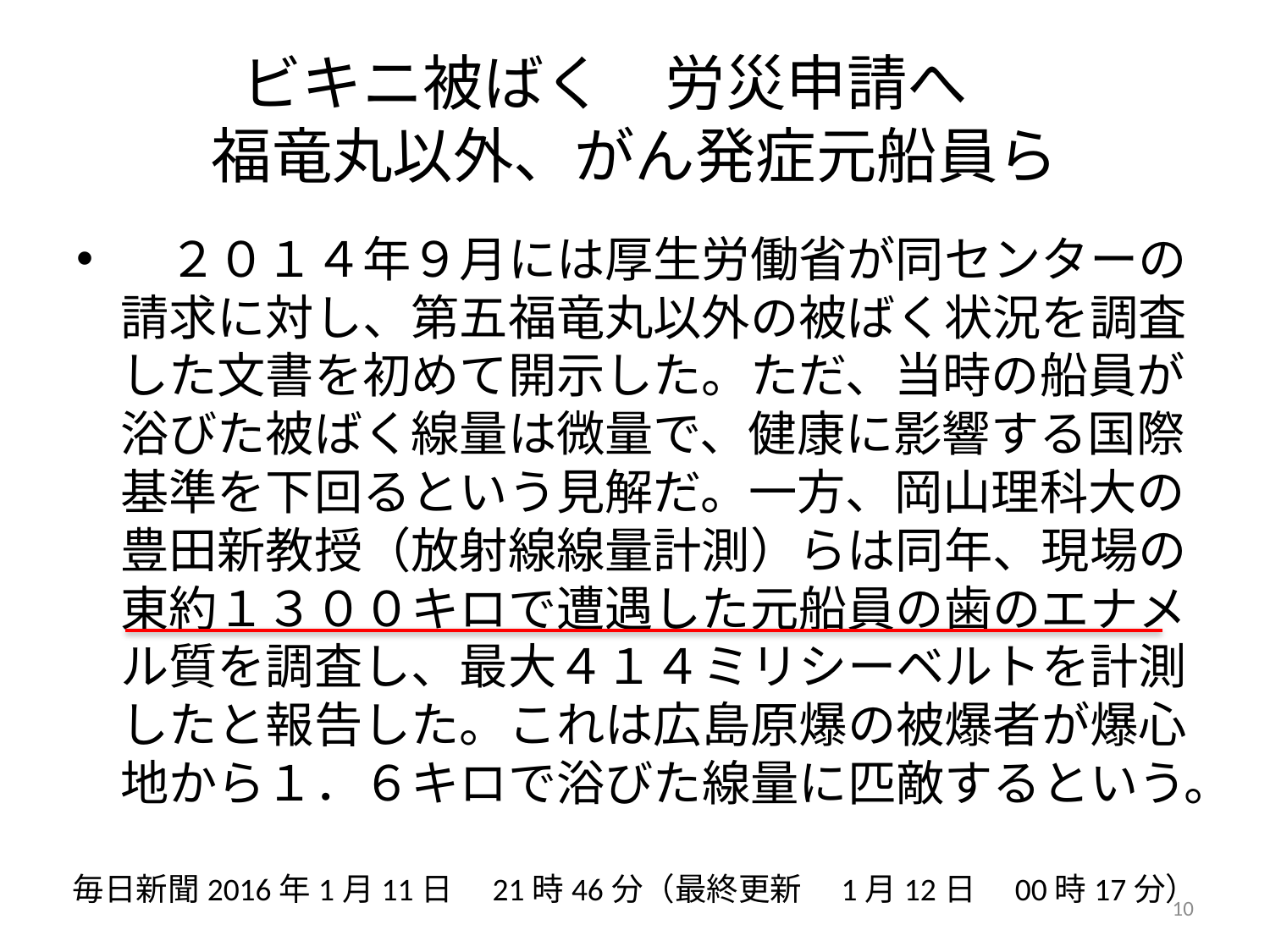

# ビキニ被ばく　労災申請へ　 福竜丸以外、がん発症元船員ら
　２０１４年９月には厚生労働省が同センターの請求に対し、第五福竜丸以外の被ばく状況を調査した文書を初めて開示した。ただ、当時の船員が浴びた被ばく線量は微量で、健康に影響する国際基準を下回るという見解だ。一方、岡山理科大の豊田新教授（放射線線量計測）らは同年、現場の東約１３００キロで遭遇した元船員の歯のエナメル質を調査し、最大４１４ミリシーベルトを計測したと報告した。これは広島原爆の被爆者が爆心地から１．６キロで浴びた線量に匹敵するという。
毎日新聞2016年1月11日　21時46分（最終更新　1月12日　00時17分）
10